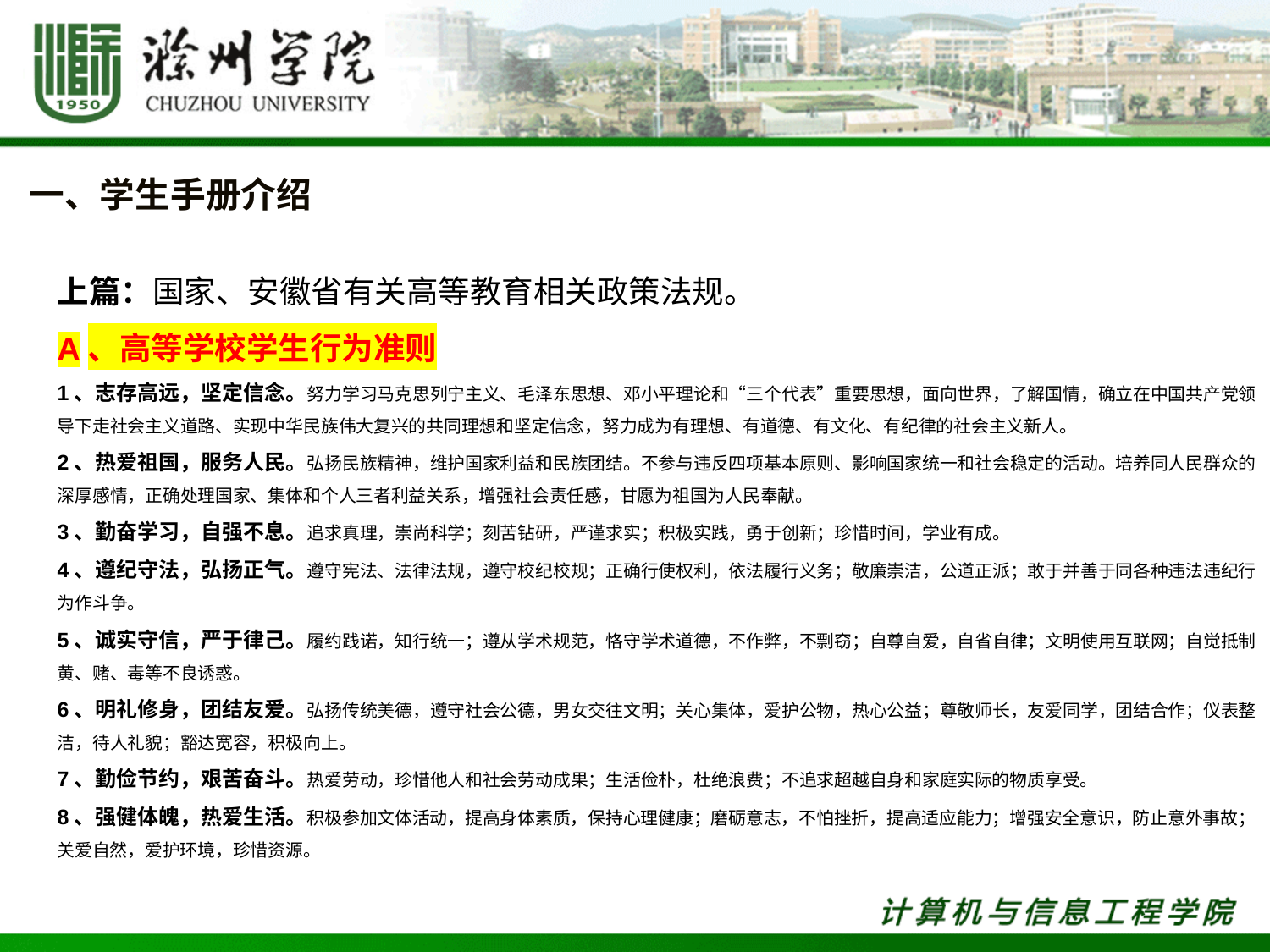

一、学生手册介绍

上篇：国家、安徽省有关高等教育相关政策法规。
A、高等学校学生行为准则
1、志存高远，坚定信念。努力学习马克思列宁主义、毛泽东思想、邓小平理论和“三个代表”重要思想，面向世界，了解国情，确立在中国共产党领导下走社会主义道路、实现中华民族伟大复兴的共同理想和坚定信念，努力成为有理想、有道德、有文化、有纪律的社会主义新人。
2、热爱祖国，服务人民。弘扬民族精神，维护国家利益和民族团结。不参与违反四项基本原则、影响国家统一和社会稳定的活动。培养同人民群众的深厚感情，正确处理国家、集体和个人三者利益关系，增强社会责任感，甘愿为祖国为人民奉献。
3、勤奋学习，自强不息。追求真理，崇尚科学；刻苦钻研，严谨求实；积极实践，勇于创新；珍惜时间，学业有成。
4、遵纪守法，弘扬正气。遵守宪法、法律法规，遵守校纪校规；正确行使权利，依法履行义务；敬廉崇洁，公道正派；敢于并善于同各种违法违纪行为作斗争。
5、诚实守信，严于律己。履约践诺，知行统一；遵从学术规范，恪守学术道德，不作弊，不剽窃；自尊自爱，自省自律；文明使用互联网；自觉抵制黄、赌、毒等不良诱惑。
6、明礼修身，团结友爱。弘扬传统美德，遵守社会公德，男女交往文明；关心集体，爱护公物，热心公益；尊敬师长，友爱同学，团结合作；仪表整洁，待人礼貌；豁达宽容，积极向上。
7、勤俭节约，艰苦奋斗。热爱劳动，珍惜他人和社会劳动成果；生活俭朴，杜绝浪费；不追求超越自身和家庭实际的物质享受。
8、强健体魄，热爱生活。积极参加文体活动，提高身体素质，保持心理健康；磨砺意志，不怕挫折，提高适应能力；增强安全意识，防止意外事故；关爱自然，爱护环境，珍惜资源。